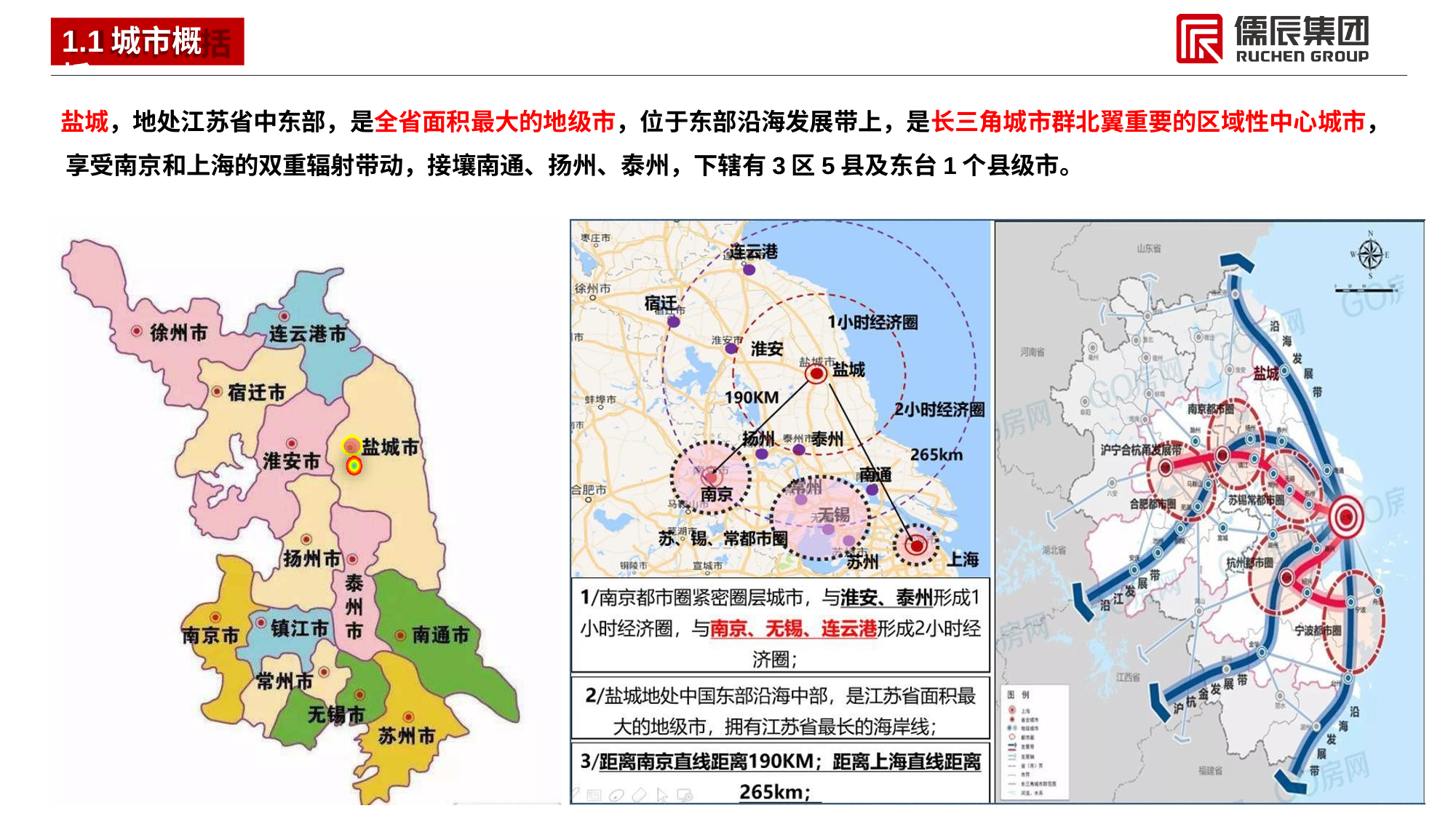

# 1.1城市概括

盐城，地处江苏省中东部，是全省面积最大的地级市，位于东部沿海发展带上，是长三角城市群北翼重要的区域性中心城市，  享受南京和上海的双重辐射带动，接壤南通、扬州、泰州，下辖有3区5县及东台1个县级市。